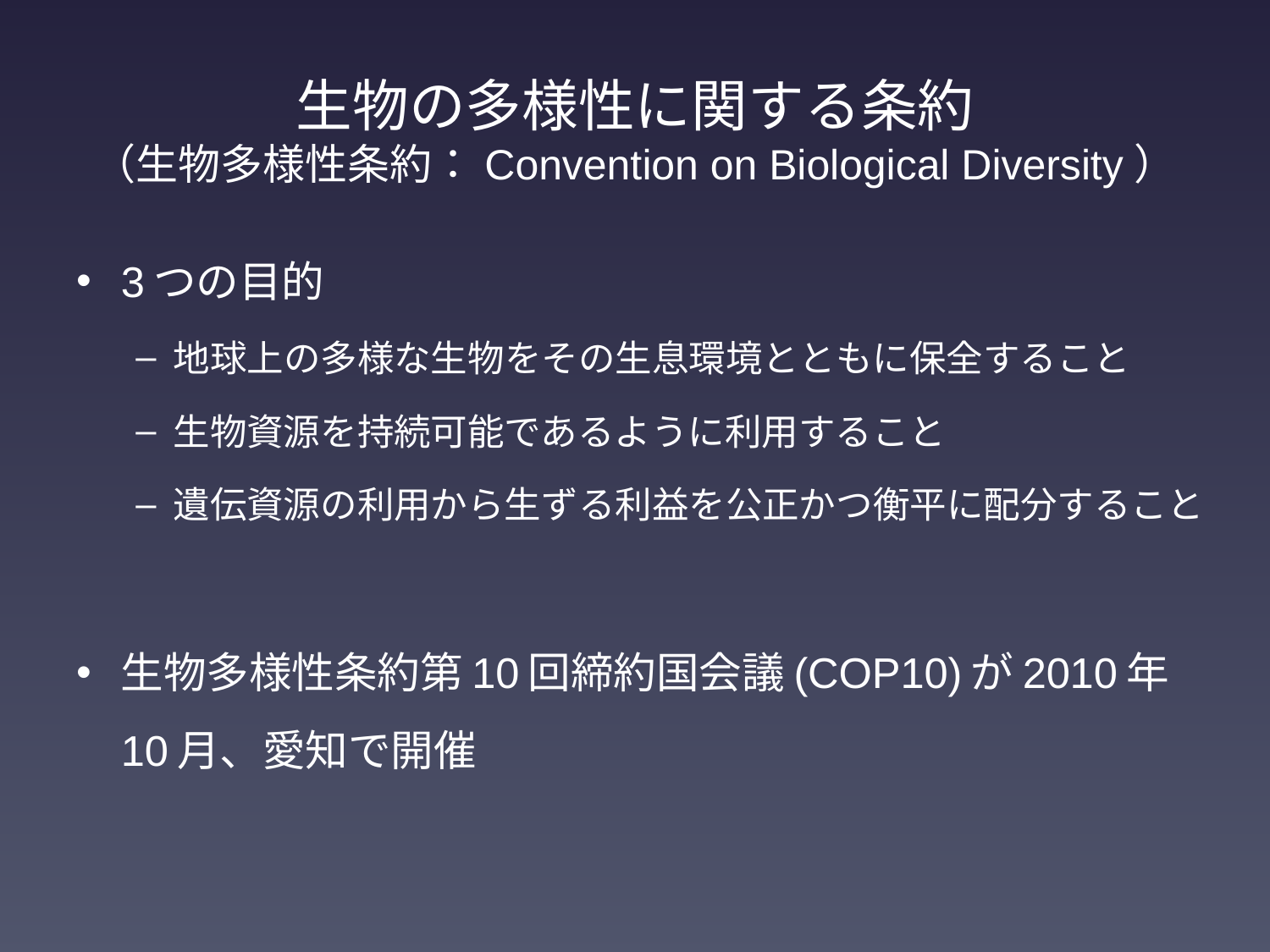

# 生物の多様性に関する条約 （生物多様性条約：Convention on Biological Diversity）
3つの目的
地球上の多様な生物をその生息環境とともに保全すること
生物資源を持続可能であるように利用すること
遺伝資源の利用から生ずる利益を公正かつ衡平に配分すること

生物多様性条約第10回締約国会議(COP10)が2010年10月、愛知で開催